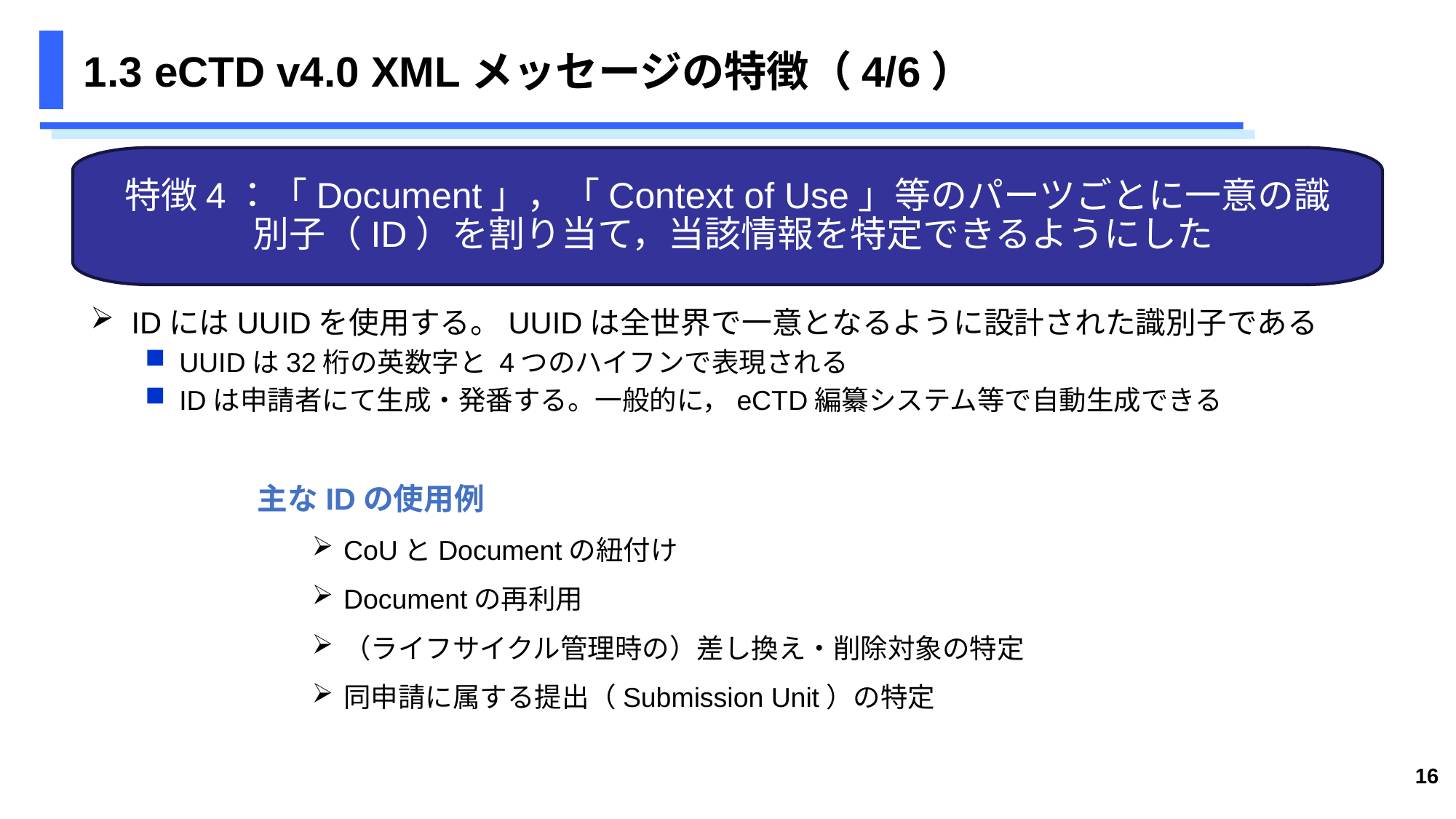

# 1.3 eCTD v4.0 XMLメッセージの特徴（4/6）
特徴4：「Document」，「Context of Use」等のパーツごとに一意の識別子（ID）を割り当て，当該情報を特定できるようにした
IDにはUUIDを使用する。UUIDは全世界で一意となるように設計された識別子である
UUIDは32桁の英数字と 4つのハイフンで表現される
IDは申請者にて生成・発番する。一般的に，eCTD編纂システム等で自動生成できる
主なIDの使用例
CoUとDocumentの紐付け
Documentの再利用
（ライフサイクル管理時の）差し換え・削除対象の特定
同申請に属する提出（Submission Unit）の特定

16